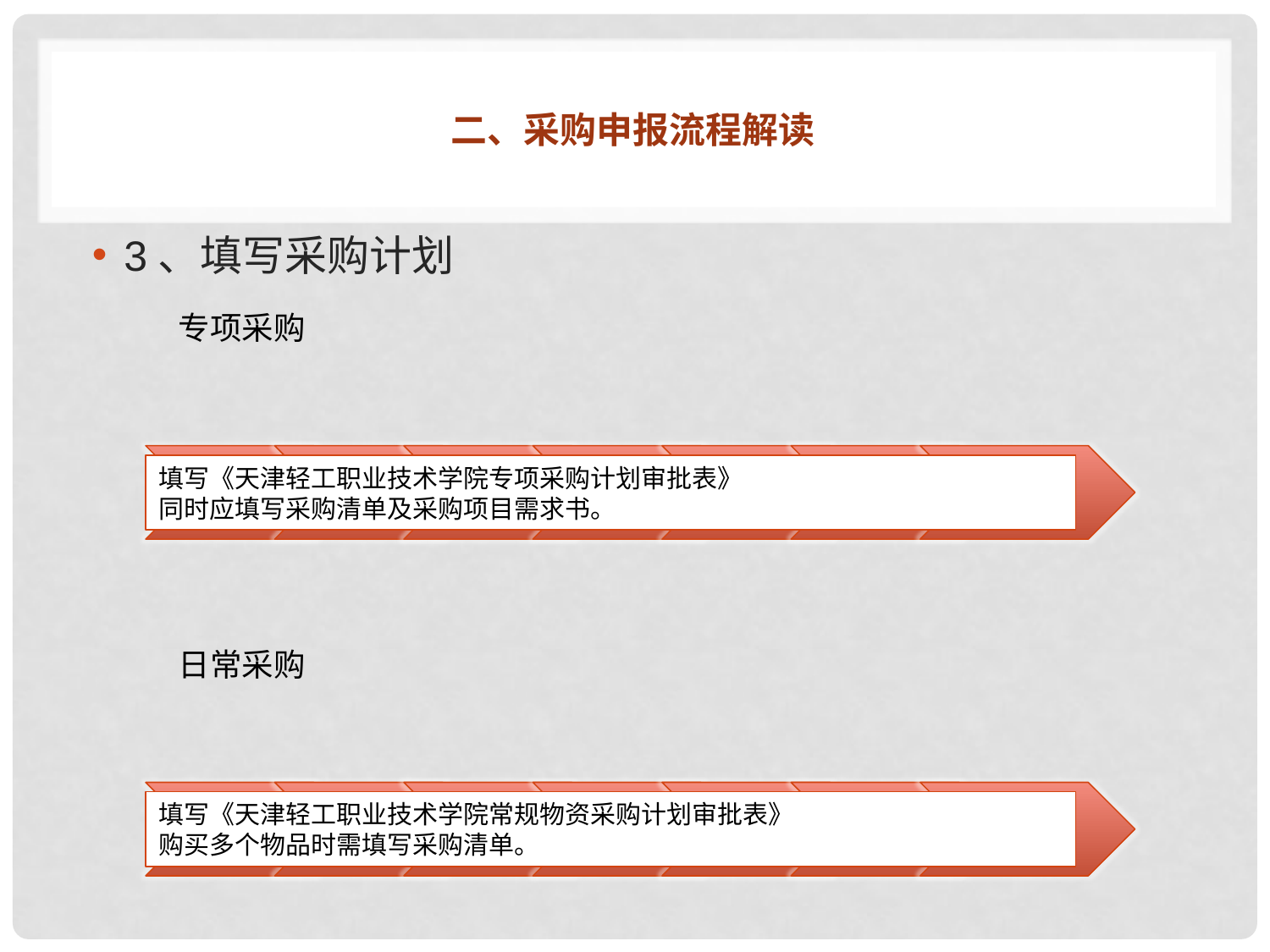

# 二、采购申报流程解读
3、填写采购计划
专项采购
填写《天津轻工职业技术学院专项采购计划审批表》
同时应填写采购清单及采购项目需求书。
日常采购
填写《天津轻工职业技术学院常规物资采购计划审批表》
购买多个物品时需填写采购清单。